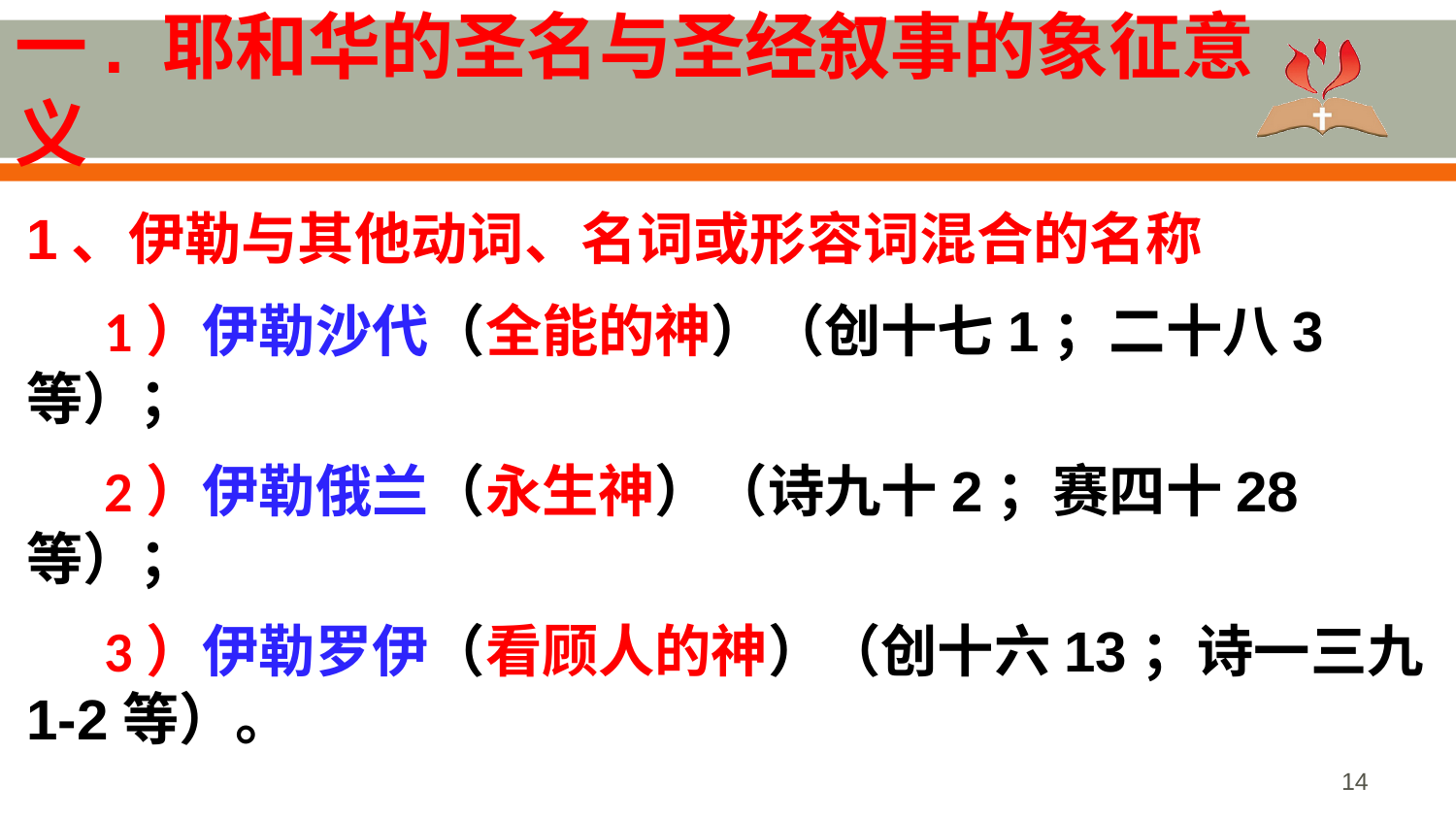

# 一. 耶和华的圣名与圣经叙事的象征意义
1、伊勒与其他动词、名词或形容词混合的名称
      1）伊勒沙代（全能的神）（创十七1；二十八3等）；
      2）伊勒俄兰（永生神）（诗九十2；赛四十28等）；
      3）伊勒罗伊（看顾人的神）（创十六13；诗一三九 1-2等）。

14